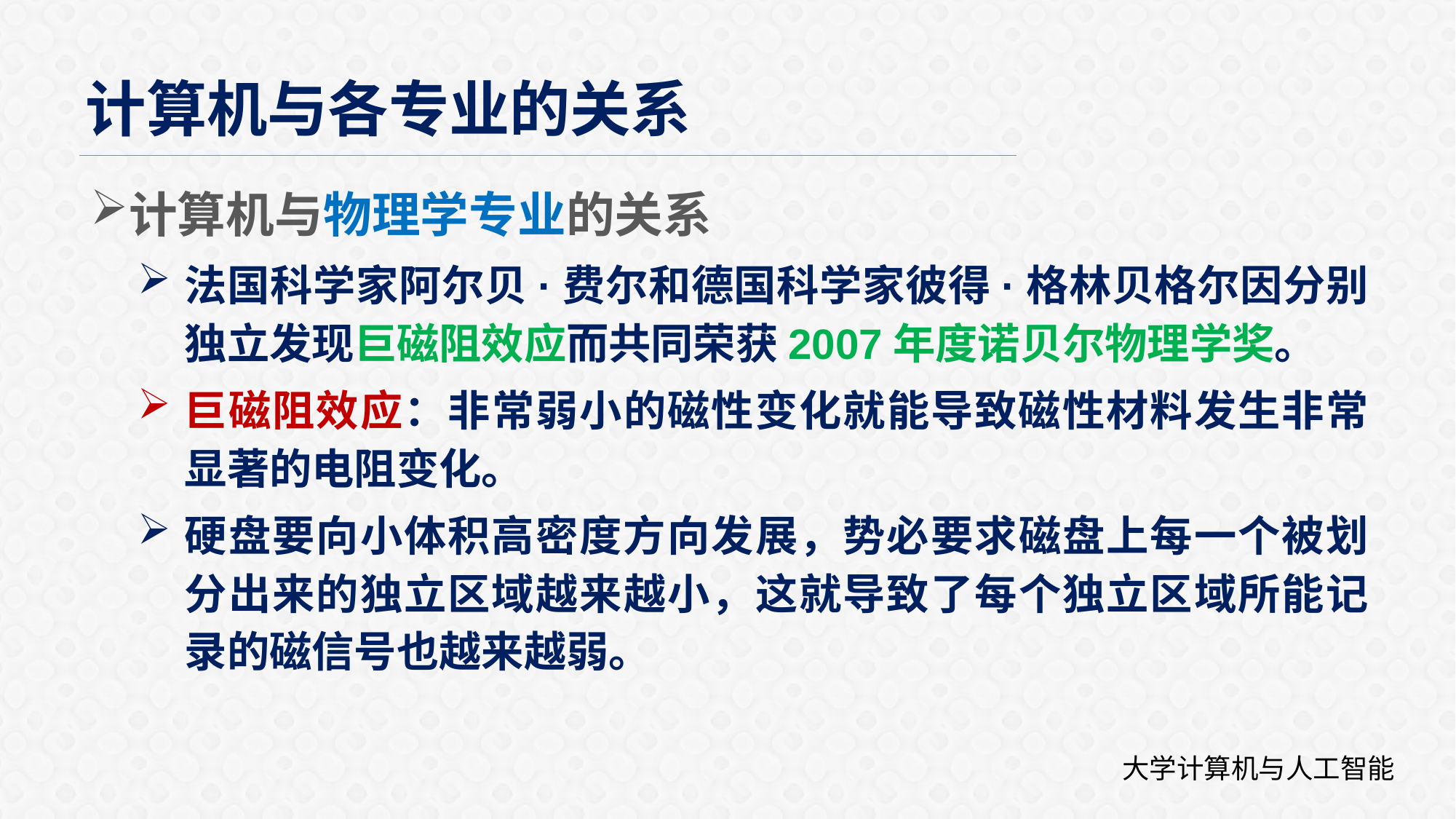

计算机与各专业的关系
计算机与物理学专业的关系
法国科学家阿尔贝·费尔和德国科学家彼得·格林贝格尔因分别独立发现巨磁阻效应而共同荣获2007年度诺贝尔物理学奖。
巨磁阻效应：非常弱小的磁性变化就能导致磁性材料发生非常显著的电阻变化。
硬盘要向小体积高密度方向发展，势必要求磁盘上每一个被划分出来的独立区域越来越小，这就导致了每个独立区域所能记录的磁信号也越来越弱。